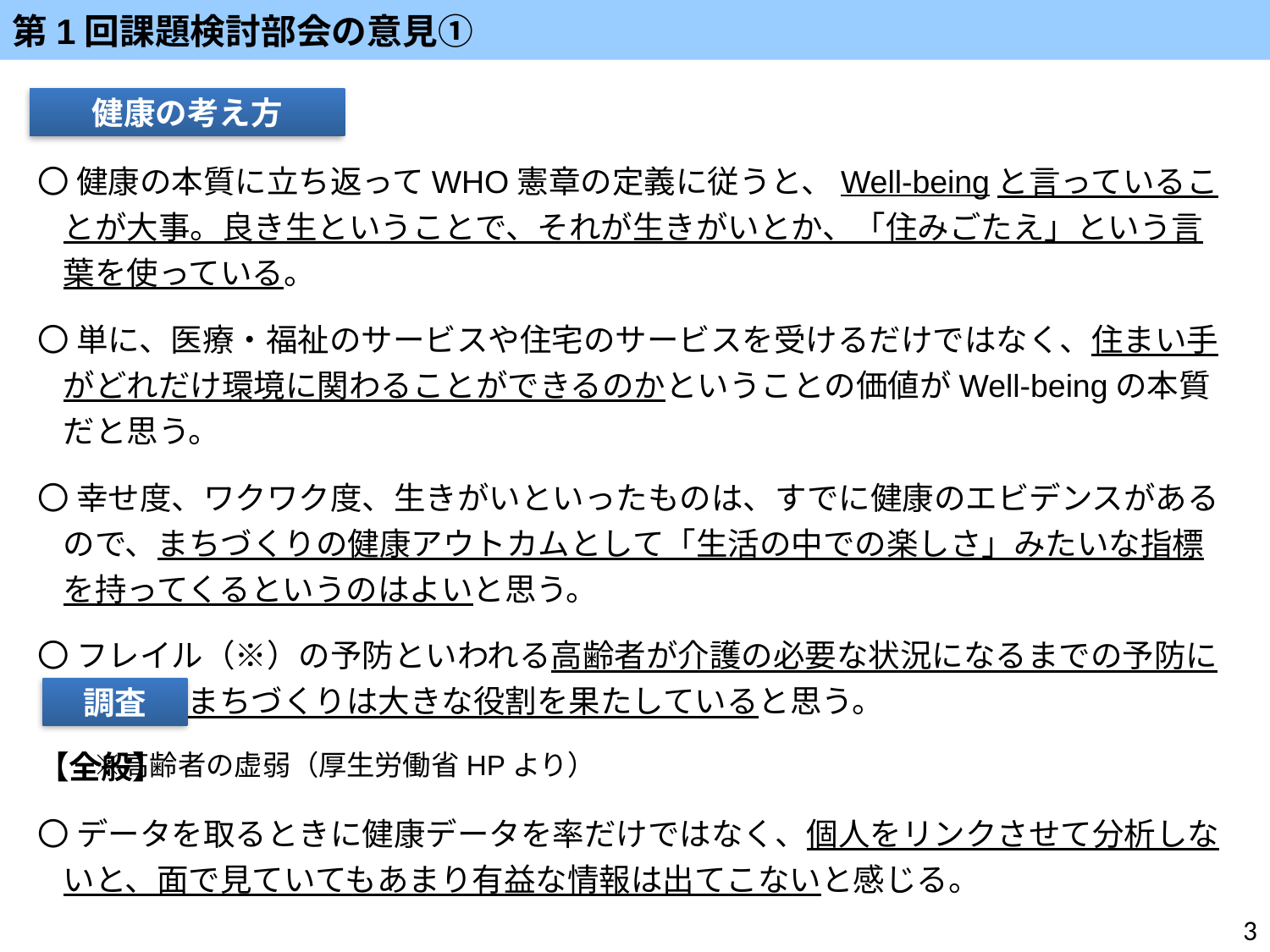

第1回課題検討部会の意見①
健康の考え方
〇 健康の本質に立ち返ってWHO憲章の定義に従うと、Well-beingと言っていることが大事。良き生ということで、それが生きがいとか、「住みごたえ」という言葉を使っている。
〇 単に、医療・福祉のサービスや住宅のサービスを受けるだけではなく、住まい手がどれだけ環境に関わることができるのかということの価値がWell-beingの本質だと思う。
〇 幸せ度、ワクワク度、生きがいといったものは、すでに健康のエビデンスがあるので、まちづくりの健康アウトカムとして「生活の中での楽しさ」みたいな指標を持ってくるというのはよいと思う。
〇 フレイル（※）の予防といわれる高齢者が介護の必要な状況になるまでの予防について、まちづくりは大きな役割を果たしていると思う。
　　※高齢者の虚弱（厚生労働省HPより）
調査
【全般】
〇 データを取るときに健康データを率だけではなく、個人をリンクさせて分析しないと、面で見ていてもあまり有益な情報は出てこないと感じる。
3